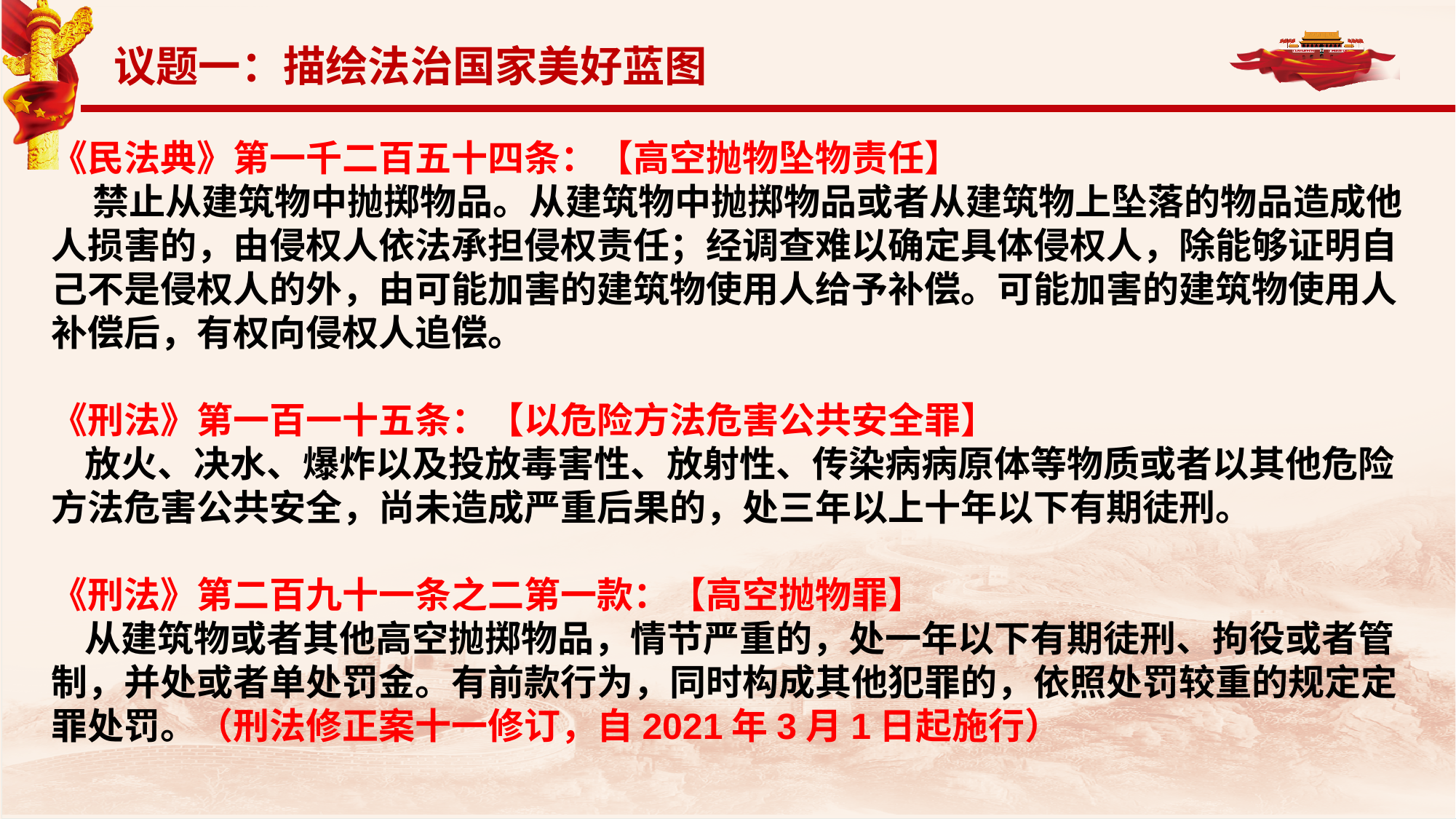

议题一：描绘法治国家美好蓝图
《民法典》第一千二百五十四条：【高空抛物坠物责任】
    禁止从建筑物中抛掷物品。从建筑物中抛掷物品或者从建筑物上坠落的物品造成他人损害的，由侵权人依法承担侵权责任；经调查难以确定具体侵权人，除能够证明自己不是侵权人的外，由可能加害的建筑物使用人给予补偿。可能加害的建筑物使用人补偿后，有权向侵权人追偿。

《刑法》第一百一十五条：【以危险方法危害公共安全罪】
   放火、决水、爆炸以及投放毒害性、放射性、传染病病原体等物质或者以其他危险方法危害公共安全，尚未造成严重后果的，处三年以上十年以下有期徒刑。

《刑法》第二百九十一条之二第一款：【高空抛物罪】
   从建筑物或者其他高空抛掷物品，情节严重的，处一年以下有期徒刑、拘役或者管制，并处或者单处罚金。有前款行为，同时构成其他犯罪的，依照处罚较重的规定定罪处罚。（刑法修正案十一修订，自2021年3月1日起施行）